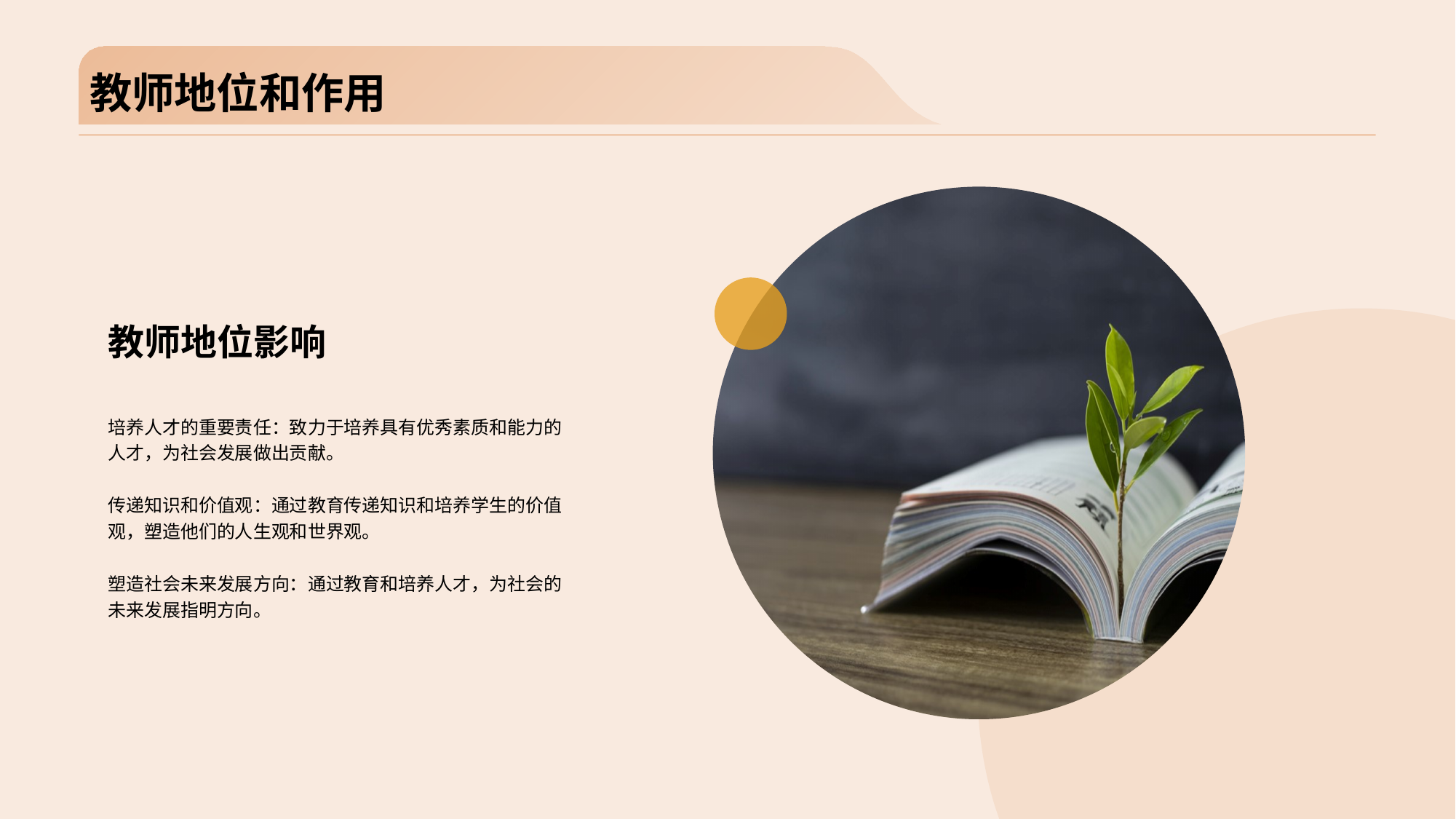

# 教师地位和作用

教师地位影响
培养人才的重要责任：致力于培养具有优秀素质和能力的人才，为社会发展做出贡献。

传递知识和价值观：通过教育传递知识和培养学生的价值观，塑造他们的人生观和世界观。

塑造社会未来发展方向：通过教育和培养人才，为社会的未来发展指明方向。